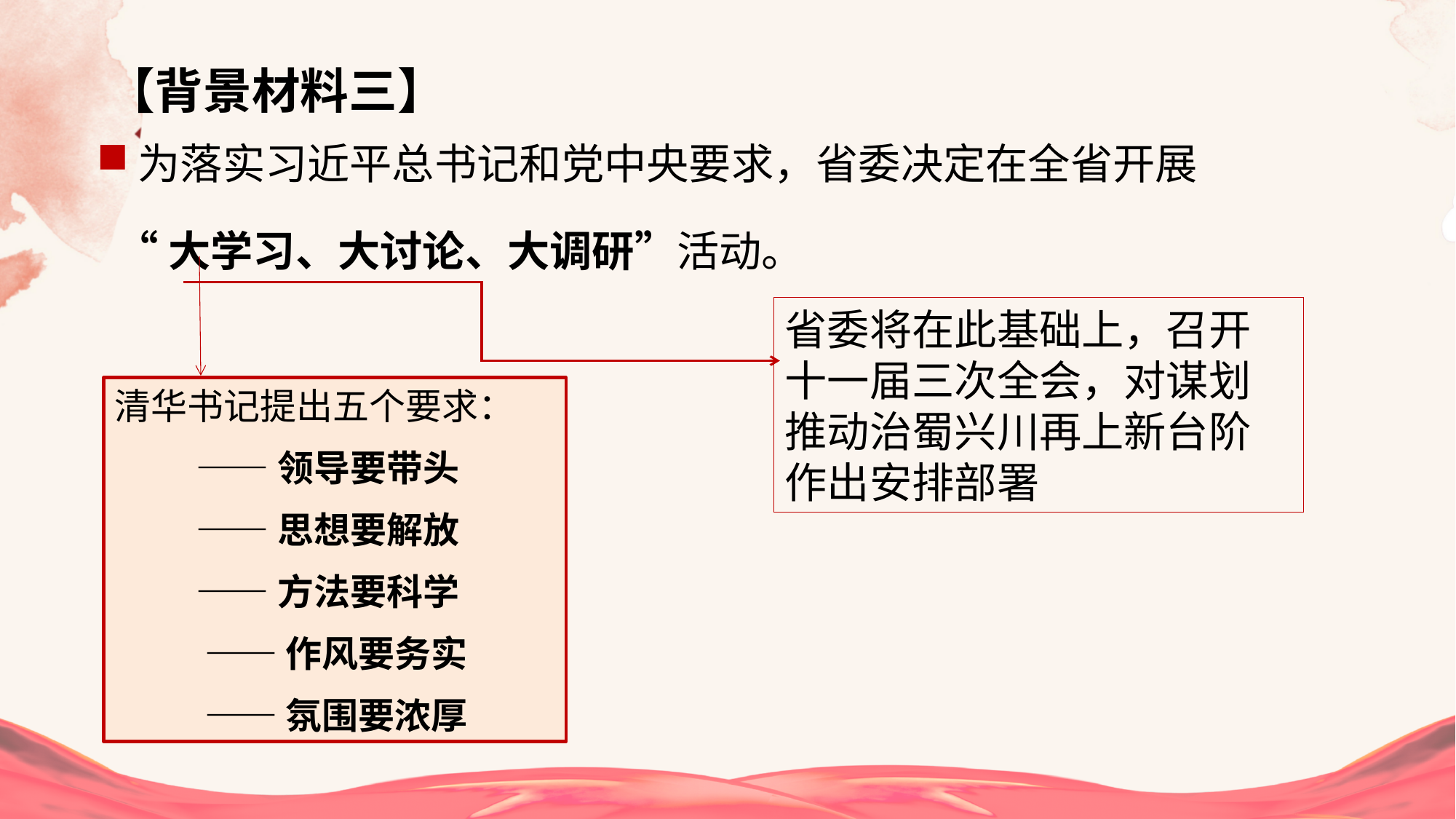

【背景材料三】
为落实习近平总书记和党中央要求，省委决定在全省开展
  “大学习、大讨论、大调研”活动。
省委将在此基础上，召开
十一届三次全会，对谋划
推动治蜀兴川再上新台阶
作出安排部署
清华书记提出五个要求：
          ——领导要带头
          ——思想要解放
          ——方法要科学
           ——作风要务实
           ——氛围要浓厚